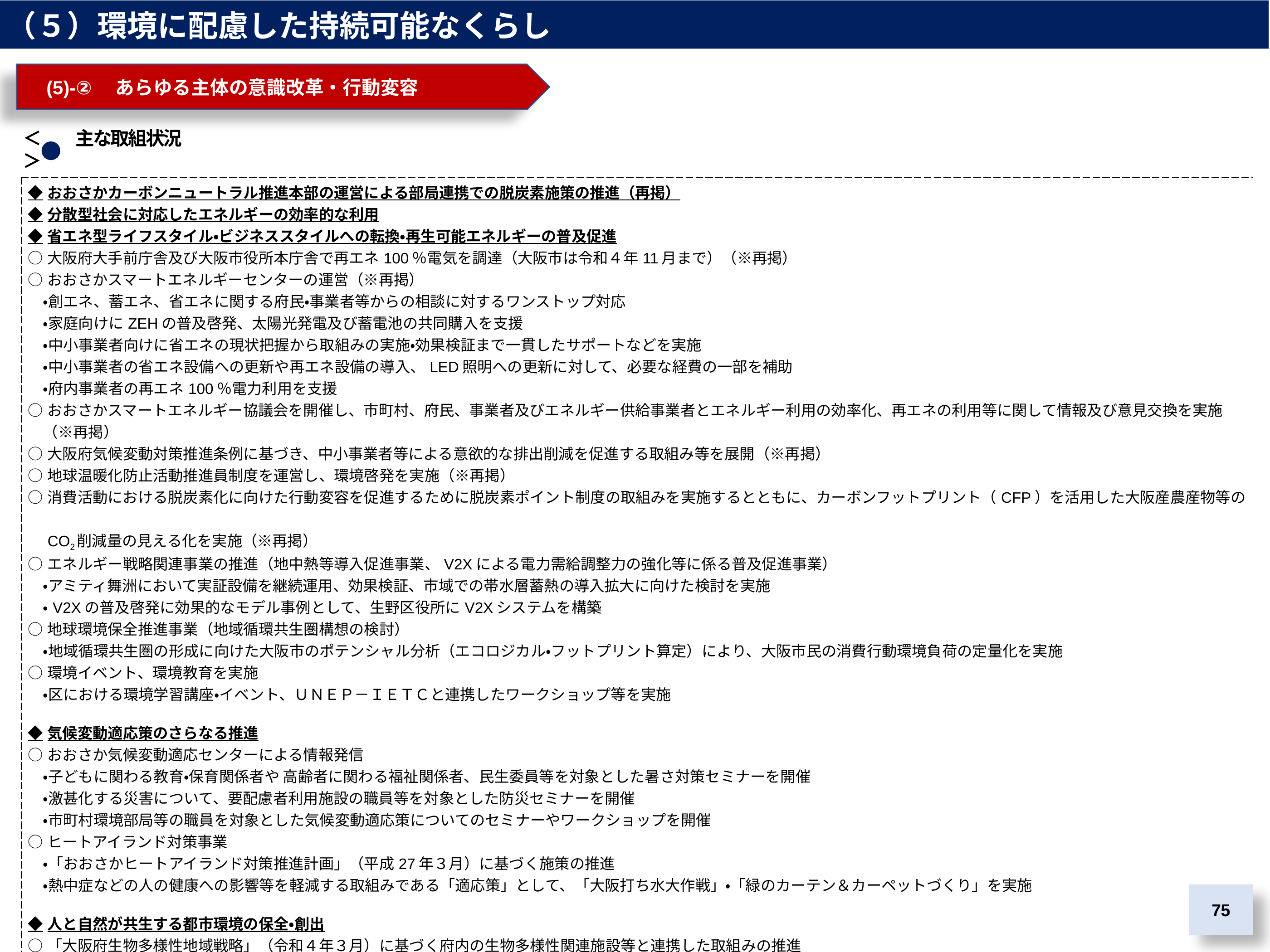

（５）環境に配慮した持続可能なくらし
　(5)-②　あらゆる主体の意識改革・行動変容
＜　　主な取組状況＞

| ◆おおさかカーボンニュートラル推進本部の運営による部局連携での脱炭素施策の推進（再掲） ◆分散型社会に対応したエネルギーの効率的な利用 ◆省エネ型ライフスタイル・ビジネススタイルへの転換・再生可能エネルギーの普及促進 ○大阪府大手前庁舎及び大阪市役所本庁舎で再エネ100％電気を調達（大阪市は令和４年11月まで）（※再掲） ○おおさかスマートエネルギーセンターの運営（※再掲） 　・創エネ、蓄エネ、省エネに関する府民・事業者等からの相談に対するワンストップ対応 　・家庭向けにZEHの普及啓発、太陽光発電及び蓄電池の共同購入を支援 　・中小事業者向けに省エネの現状把握から取組みの実施・効果検証まで一貫したサポートなどを実施 　・中小事業者の省エネ設備への更新や再エネ設備の導入、LED照明への更新に対して、必要な経費の一部を補助 　・府内事業者の再エネ100％電力利用を支援 ○おおさかスマートエネルギー協議会を開催し、市町村、府民、事業者及びエネルギー供給事業者とエネルギー利用の効率化、再エネの利用等に関して情報及び意見交換を実施　 　（※再掲） ○大阪府気候変動対策推進条例に基づき、中小事業者等による意欲的な排出削減を促進する取組み等を展開（※再掲） ○地球温暖化防止活動推進員制度を運営し、環境啓発を実施（※再掲） ○消費活動における脱炭素化に向けた行動変容を促進するために脱炭素ポイント制度の取組みを実施するとともに、カーボンフットプリント（CFP）を活用した大阪産農産物等の　 　CO2削減量の見える化を実施（※再掲） ○エネルギー戦略関連事業の推進（地中熱等導入促進事業、V2Xによる電力需給調整力の強化等に係る普及促進事業） 　・アミティ舞洲において実証設備を継続運用、効果検証、市域での帯水層蓄熱の導入拡大に向けた検討を実施 　・V2Xの普及啓発に効果的なモデル事例として、生野区役所にV2Xシステムを構築　 ○地球環境保全推進事業（地域循環共生圏構想の検討） 　・地域循環共生圏の形成に向けた大阪市のポテンシャル分析（エコロジカル・フットプリント算定）により、大阪市民の消費行動環境負荷の定量化を実施 ○環境イベント、環境教育を実施 　・区における環境学習講座・イベント、ＵＮＥＰ－ＩＥＴＣと連携したワークショップ等を実施 ◆気候変動適応策のさらなる推進 ○おおさか気候変動適応センターによる情報発信 　・子どもに関わる教育・保育関係者や 高齢者に関わる福祉関係者、民生委員等を対象とした暑さ対策セミナーを開催 　・激甚化する災害について、要配慮者利用施設の職員等を対象とした防災セミナーを開催 　・市町村環境部局等の職員を対象とした気候変動適応策についてのセミナーやワークショップを開催 ○ヒートアイランド対策事業 　・「おおさかヒートアイランド対策推進計画」（平成27年３月）に基づく施策の推進 　・熱中症などの人の健康への影響等を軽減する取組みである「適応策」として、「大阪打ち水大作戦」・「緑のカーテン＆カーペットづくり」を実施 ◆人と自然が共生する都市環境の保全・創出 ○「大阪府生物多様性地域戦略」（令和４年３月）に基づく府内の生物多様性関連施設等と連携した取組みの推進 ○地球環境保全推進事業（大阪市生物多様性地域戦略推進事業） 　・「大阪市生物多様性戦略」（令和３年３月）に基づき、「生物多様性の保全に向けたネットワーク会議※1」開催や「小学校での生き物調査※2」をはじめとする、多様な主体 　　と連携・協働した取組みの推進 　※1 生物多様性に関連する様々な主体が集い、情報共有を行い、つながりを拡大・強化することを目的とする会議 　※2 体験型の出前授業の実施 |
| --- |
75